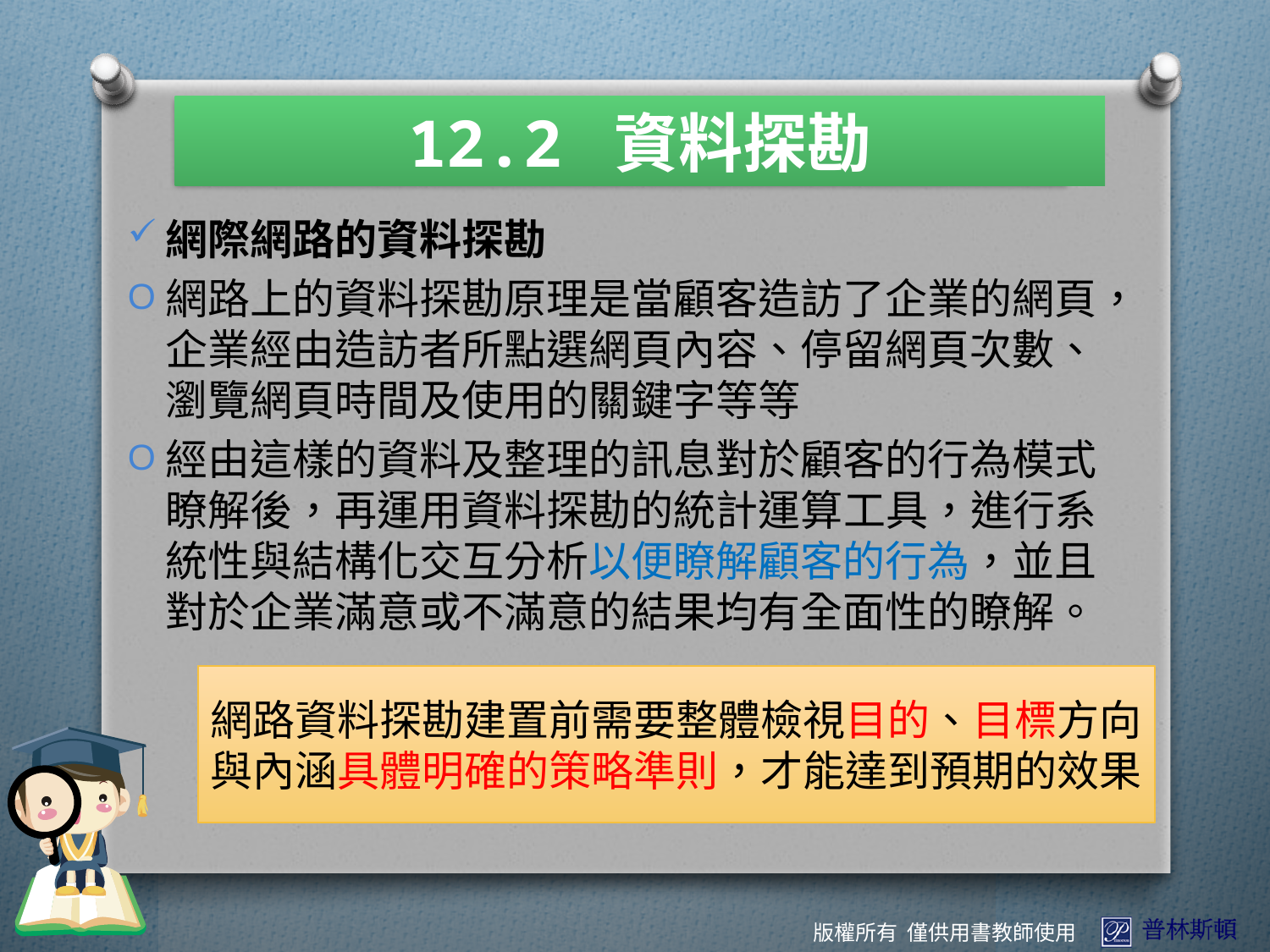

12.2 資料探勘
網際網路的資料探勘
網路上的資料探勘原理是當顧客造訪了企業的網頁，企業經由造訪者所點選網頁內容、停留網頁次數、瀏覽網頁時間及使用的關鍵字等等
經由這樣的資料及整理的訊息對於顧客的行為模式瞭解後，再運用資料探勘的統計運算工具，進行系統性與結構化交互分析以便瞭解顧客的行為，並且對於企業滿意或不滿意的結果均有全面性的瞭解。

網路資料探勘建置前需要整體檢視目的、目標方向與內涵具體明確的策略準則，才能達到預期的效果